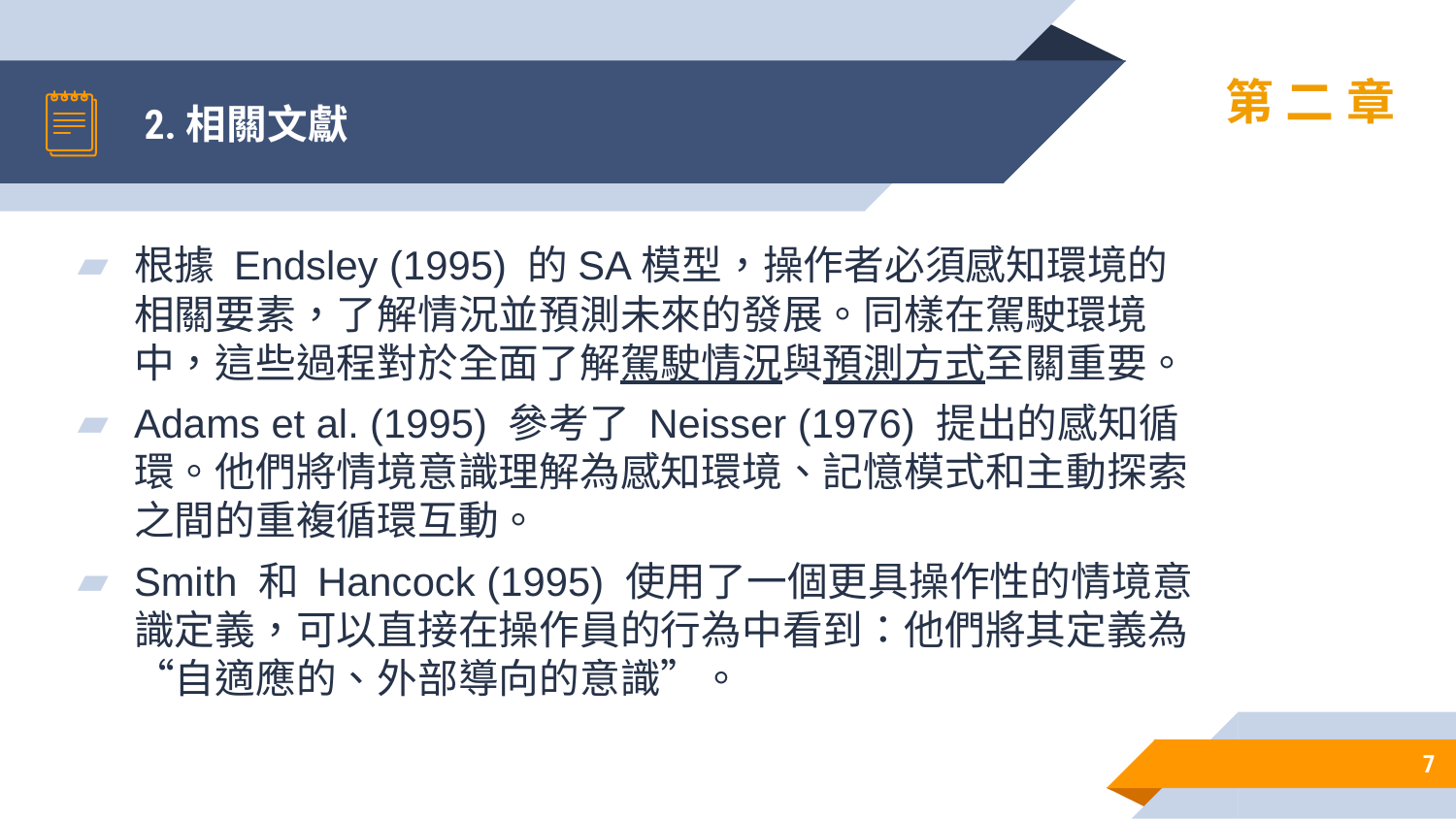

# 2.相關文獻
第二章

根據 Endsley (1995) 的SA模型，操作者必須感知環境的相關要素，了解情況並預測未來的發展。同樣在駕駛環境中，這些過程對於全面了解駕駛情況與預測方式至關重要。
Adams et al. (1995) 參考了 Neisser (1976) 提出的感知循環。他們將情境意識理解為感知環境、記憶模式和主動探索之間的重複循環互動。
Smith 和 Hancock (1995) 使用了一個更具操作性的情境意識定義，可以直接在操作員的行為中看到：他們將其定義為“自適應的、外部導向的意識”。
7